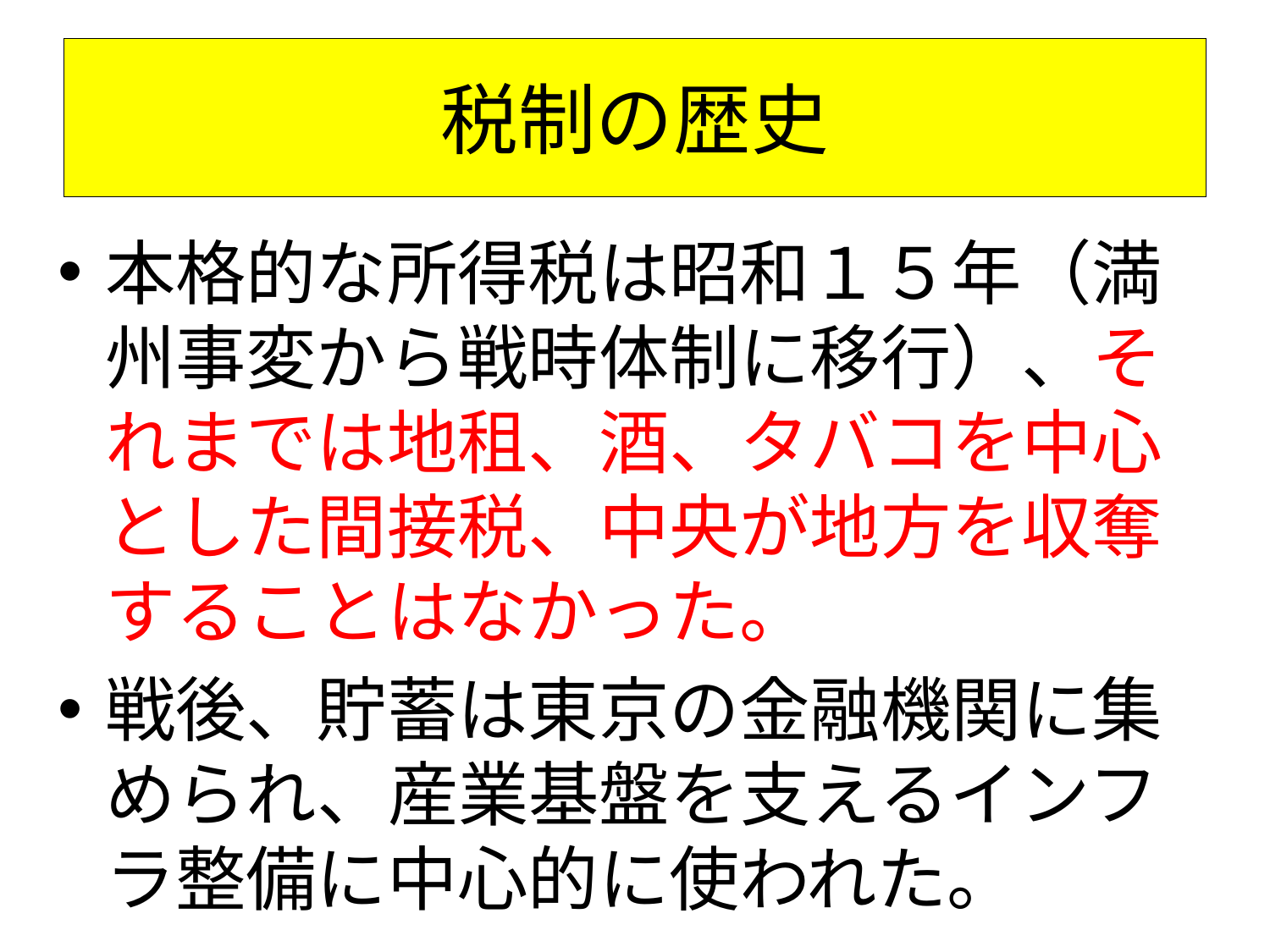

# 税制の歴史
本格的な所得税は昭和１５年（満州事変から戦時体制に移行）、それまでは地租、酒、タバコを中心とした間接税、中央が地方を収奪することはなかった。
戦後、貯蓄は東京の金融機関に集められ、産業基盤を支えるインフラ整備に中心的に使われた。